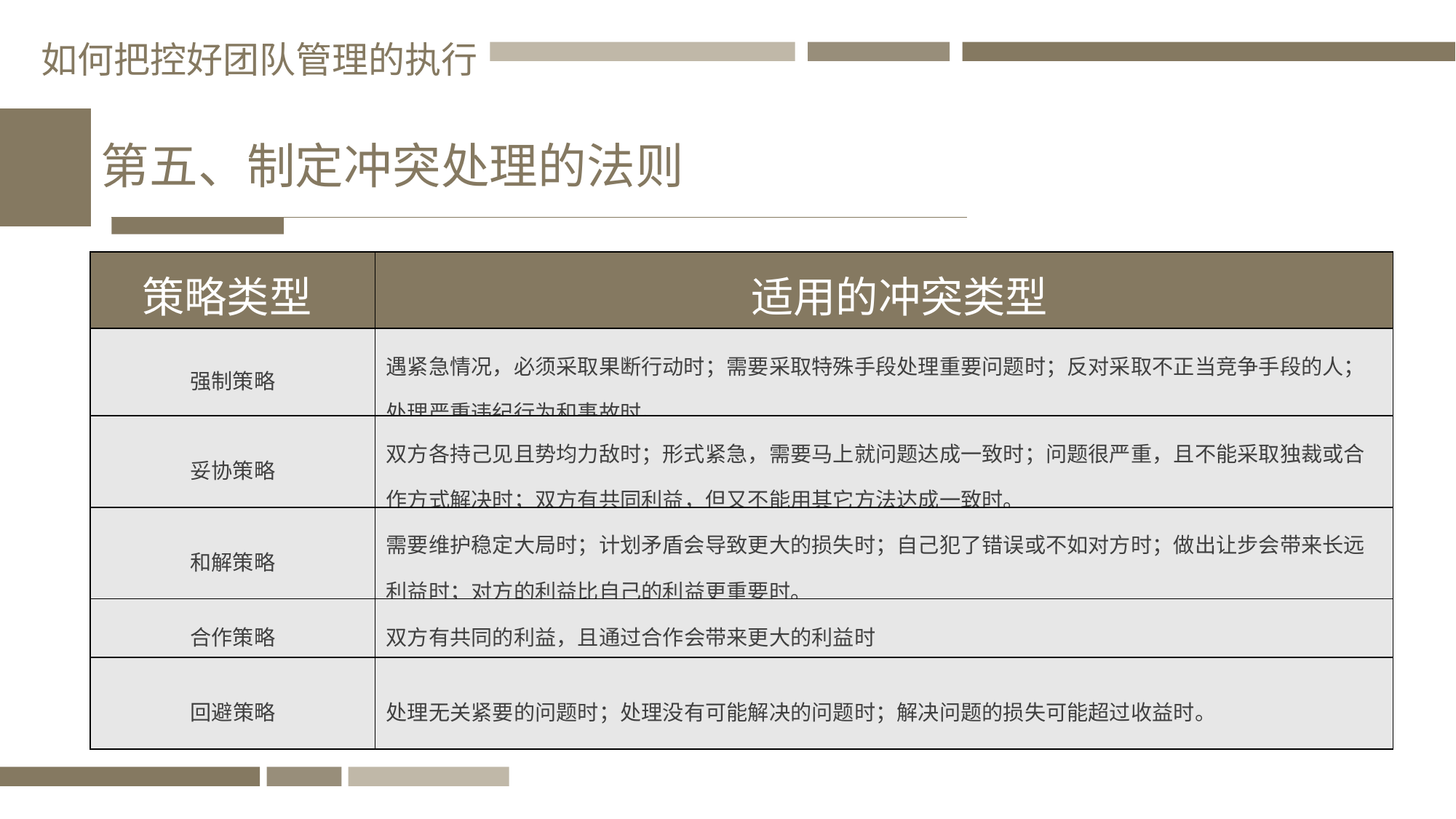

如何把控好团队管理的执行

第五、制定冲突处理的法则

| 策略类型 | 适用的冲突类型 |
| --- | --- |
| 强制策略 | 遇紧急情况，必须采取果断行动时；需要采取特殊手段处理重要问题时；反对采取不正当竞争手段的人；处理严重违纪行为和事故时。 |
| 妥协策略 | 双方各持己见且势均力敌时；形式紧急，需要马上就问题达成一致时；问题很严重，且不能采取独裁或合作方式解决时；双方有共同利益，但又不能用其它方法达成一致时。 |
| 和解策略 | 需要维护稳定大局时；计划矛盾会导致更大的损失时；自己犯了错误或不如对方时；做出让步会带来长远利益时；对方的利益比自己的利益更重要时。 |
| 合作策略 | 双方有共同的利益，且通过合作会带来更大的利益时 |
| 回避策略 | 处理无关紧要的问题时；处理没有可能解决的问题时；解决问题的损失可能超过收益时。 |